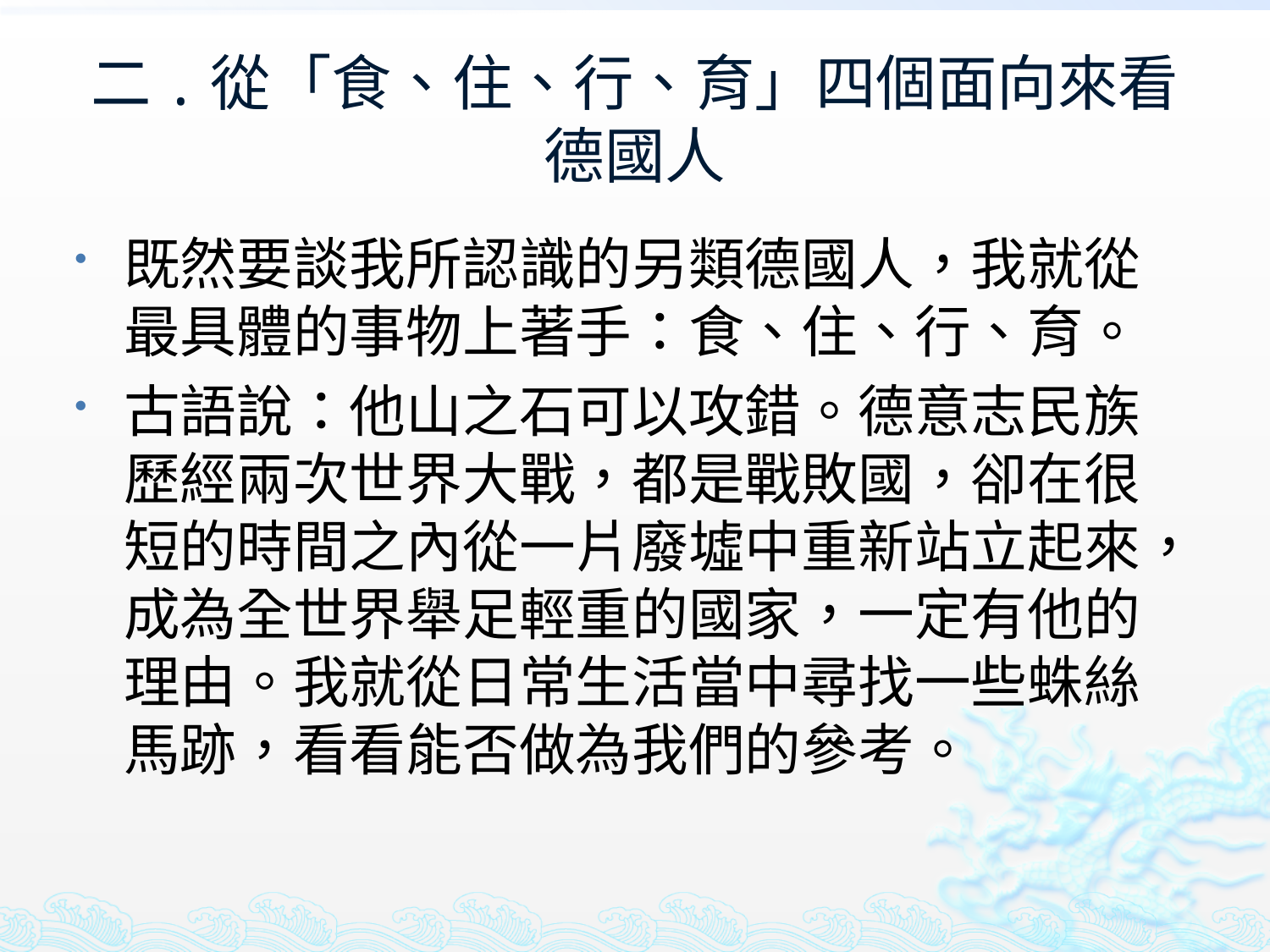

# 二.從「食、住、行、育」四個面向來看德國人
既然要談我所認識的另類德國人，我就從最具體的事物上著手：食、住、行、育。
古語說：他山之石可以攻錯。德意志民族歷經兩次世界大戰，都是戰敗國，卻在很短的時間之內從一片廢墟中重新站立起來，成為全世界舉足輕重的國家，一定有他的理由。我就從日常生活當中尋找一些蛛絲馬跡，看看能否做為我們的參考。